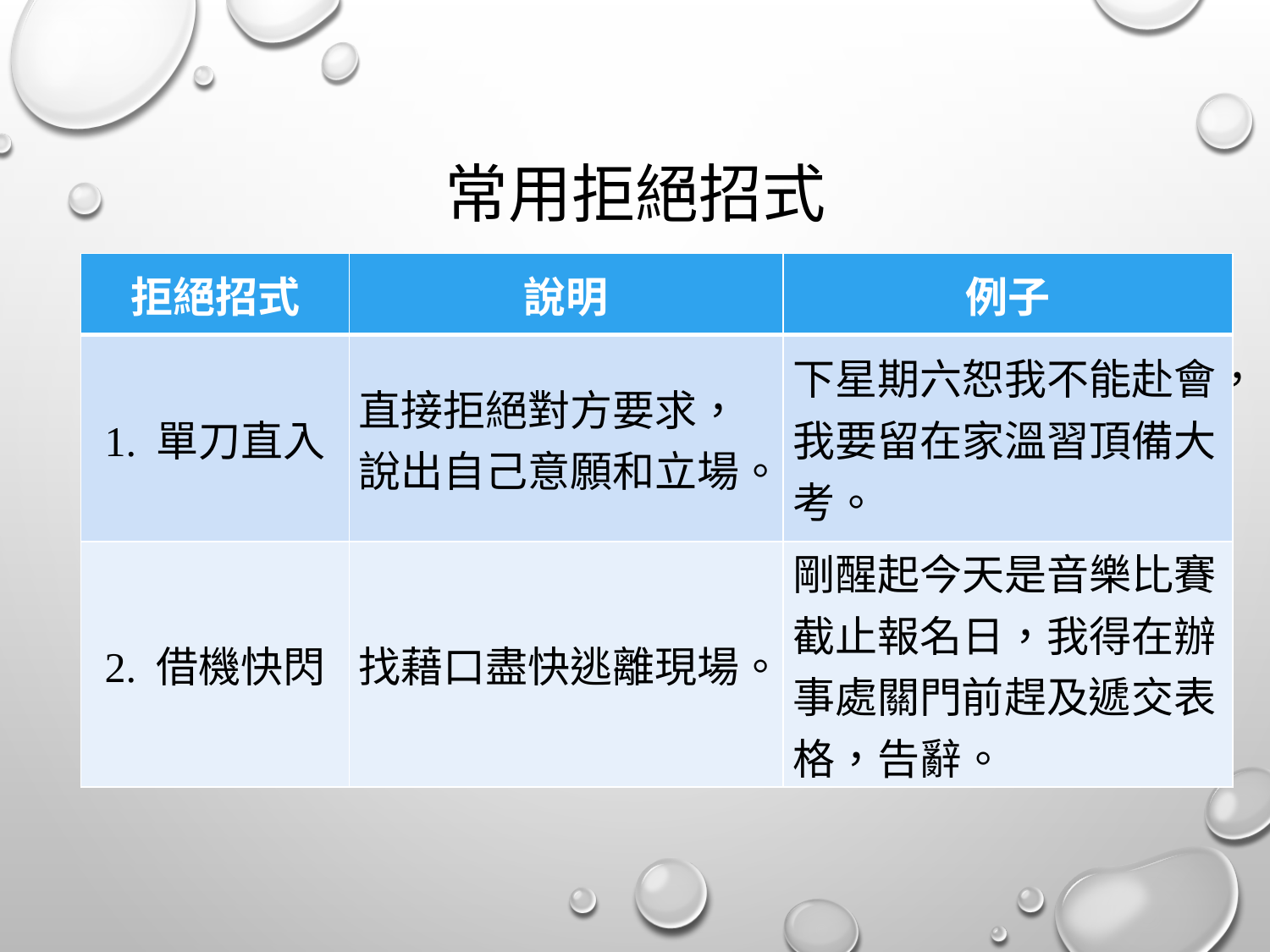

# 常用拒絕招式
| 拒絕招式 | 說明 | 例子 |
| --- | --- | --- |
| 1. 單刀直入 | 直接拒絕對方要求，說出自己意願和立場。 | 下星期六恕我不能赴會，我要留在家溫習頂備大考。 |
| 2. 借機快閃 | 找藉口盡快逃離現場。 | 剛醒起今天是音樂比賽截止報名日，我得在辦事處關門前趕及遞交表格，告辭。 |